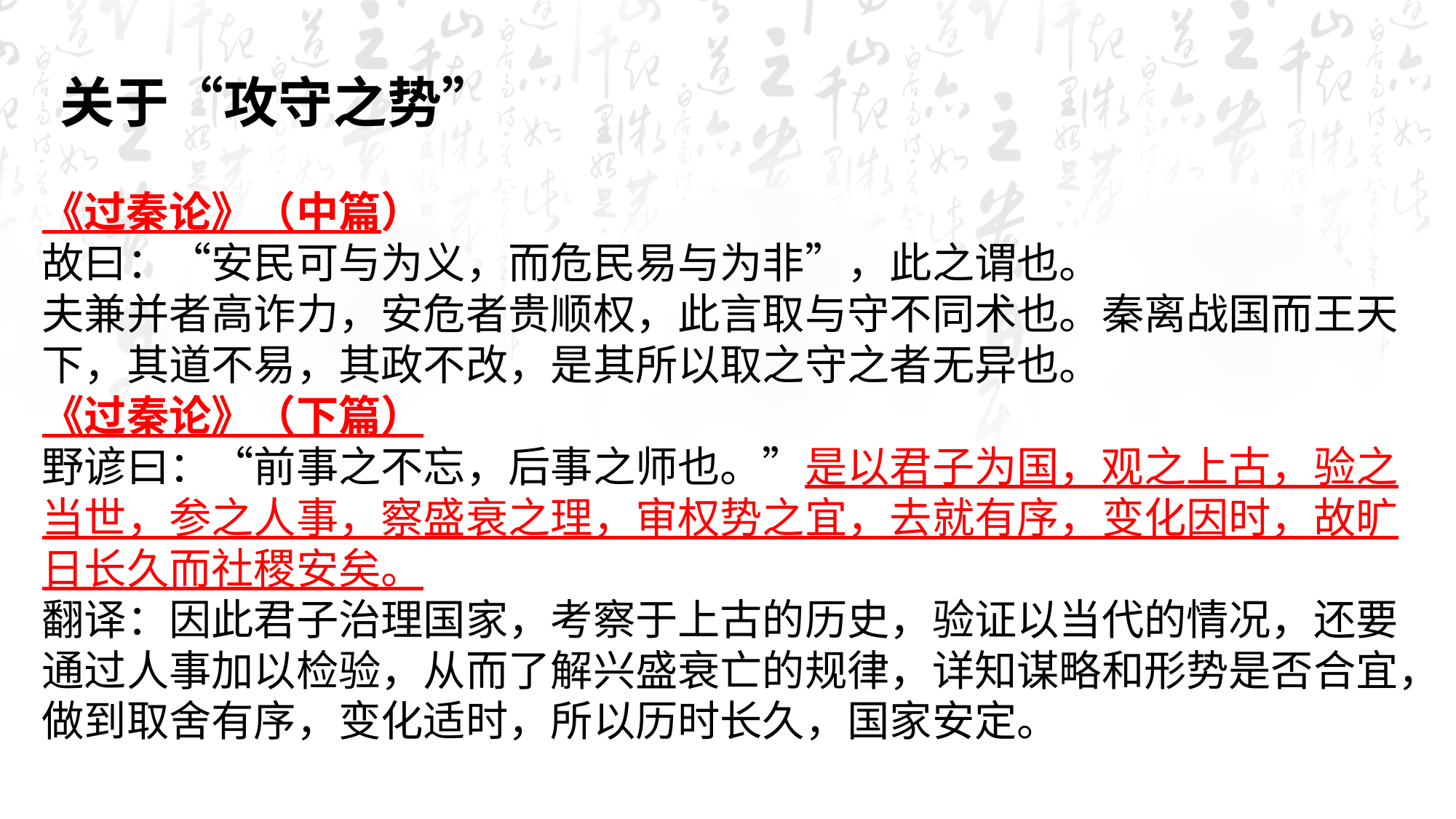

关于“攻守之势”
《过秦论》（中篇）
故曰：“安民可与为义，而危民易与为非”，此之谓也。
夫兼并者高诈力，安危者贵顺权，此言取与守不同术也。秦离战国而王天下，其道不易，其政不改，是其所以取之守之者无异也。
《过秦论》（下篇）
野谚曰：“前事之不忘，后事之师也。”是以君子为国，观之上古，验之当世，参之人事，察盛衰之理，审权势之宜，去就有序，变化因时，故旷日长久而社稷安矣。
翻译：因此君子治理国家，考察于上古的历史，验证以当代的情况，还要通过人事加以检验，从而了解兴盛衰亡的规律，详知谋略和形势是否合宜，做到取舍有序，变化适时，所以历时长久，国家安定。